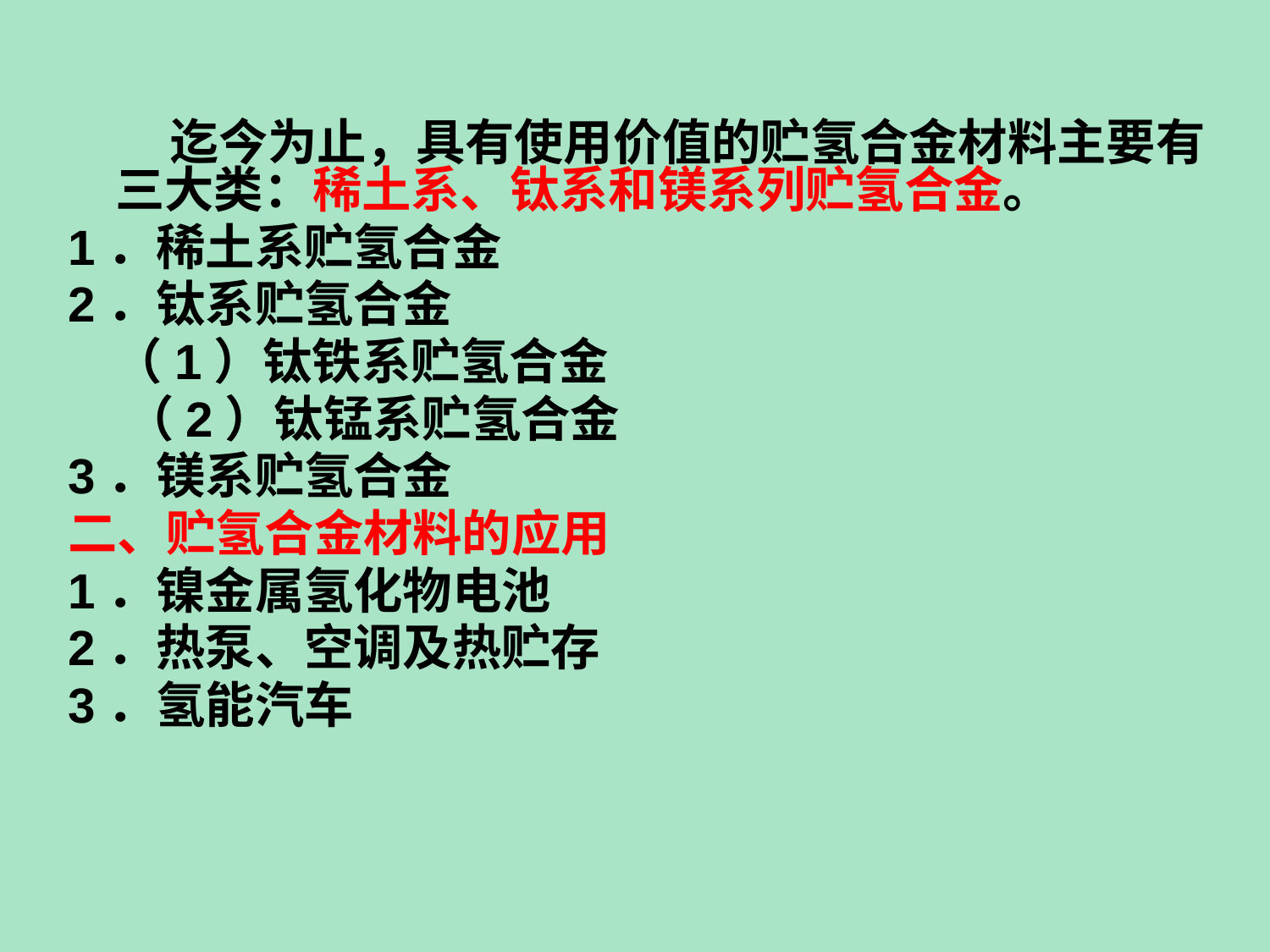

迄今为止，具有使用价值的贮氢合金材料主要有三大类：稀土系、钛系和镁系列贮氢合金。
1．稀土系贮氢合金
2．钛系贮氢合金
   （1）钛铁系贮氢合金
    （2）钛锰系贮氢合金
3．镁系贮氢合金
二、贮氢合金材料的应用
1．镍金属氢化物电池
2．热泵、空调及热贮存
3．氢能汽车